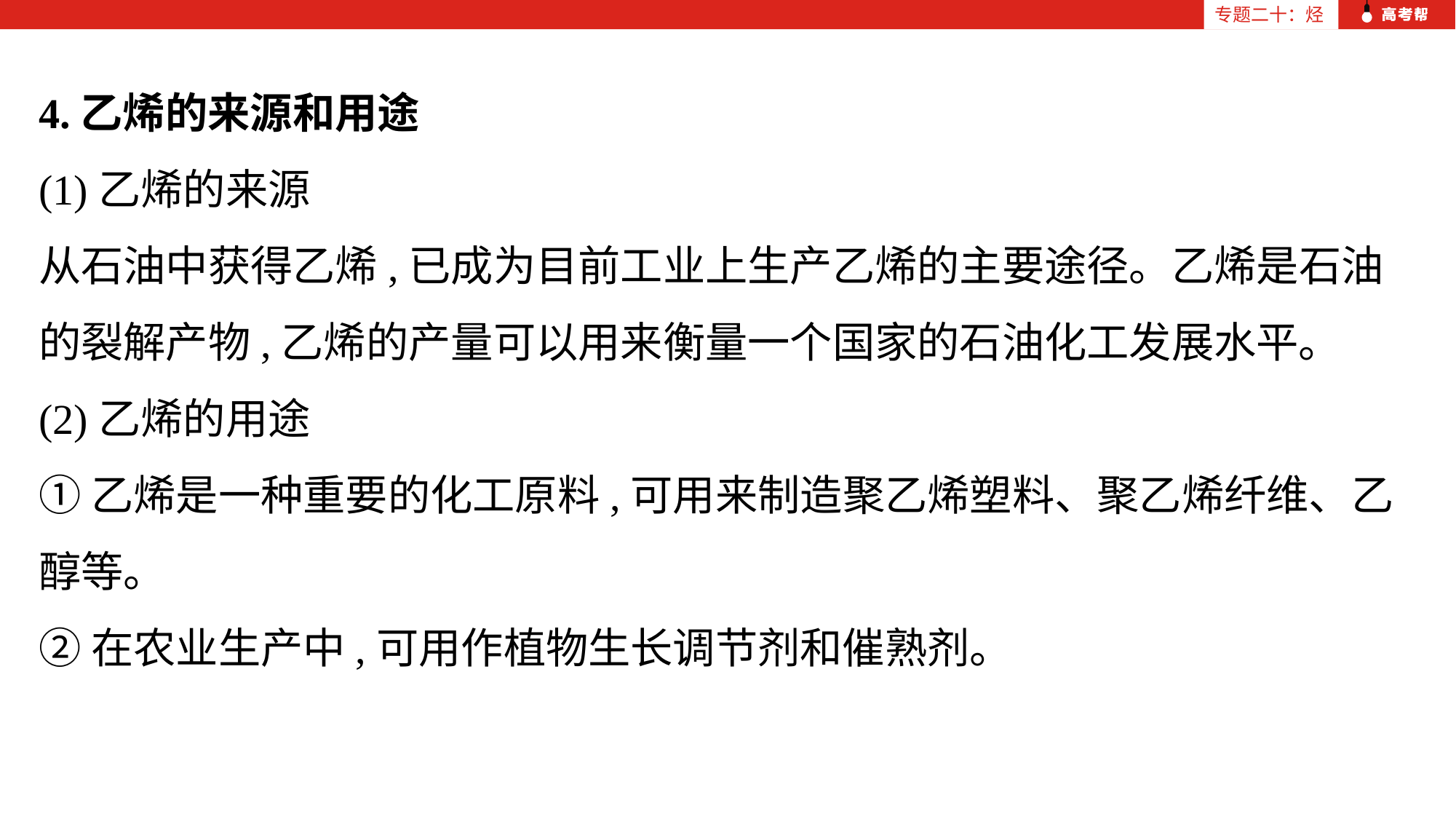

专题二十：烃
4.乙烯的来源和用途
(1)乙烯的来源
从石油中获得乙烯,已成为目前工业上生产乙烯的主要途径。乙烯是石油的裂解产物,乙烯的产量可以用来衡量一个国家的石油化工发展水平。
(2)乙烯的用途
①乙烯是一种重要的化工原料,可用来制造聚乙烯塑料、聚乙烯纤维、乙醇等。
②在农业生产中,可用作植物生长调节剂和催熟剂。